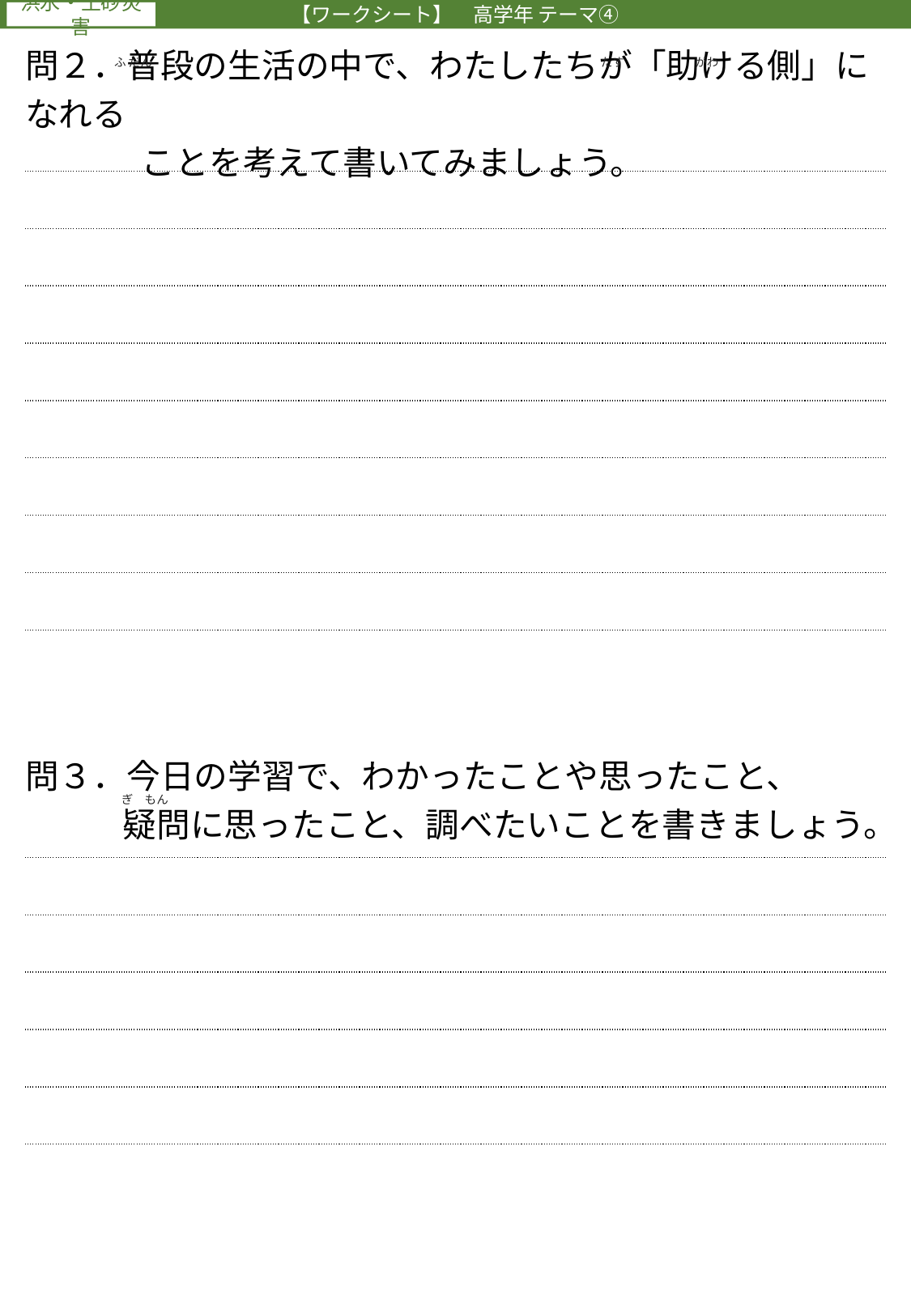

【ワークシート】　高学年 テーマ④
ふ だん
たす
がわ
問２．普段の生活の中で、わたしたちが「助ける側」になれる
　　　  ことを考えて書いてみましょう。
|  |
| --- |
|  |
|  |
|  |
|  |
|  |
|  |
|  |
問３．今日の学習で、わかったことや思ったこと、
　　    疑問に思ったこと、調べたいことを書きましょう。
ぎ　もん
|  |
| --- |
|  |
|  |
|  |
|  |